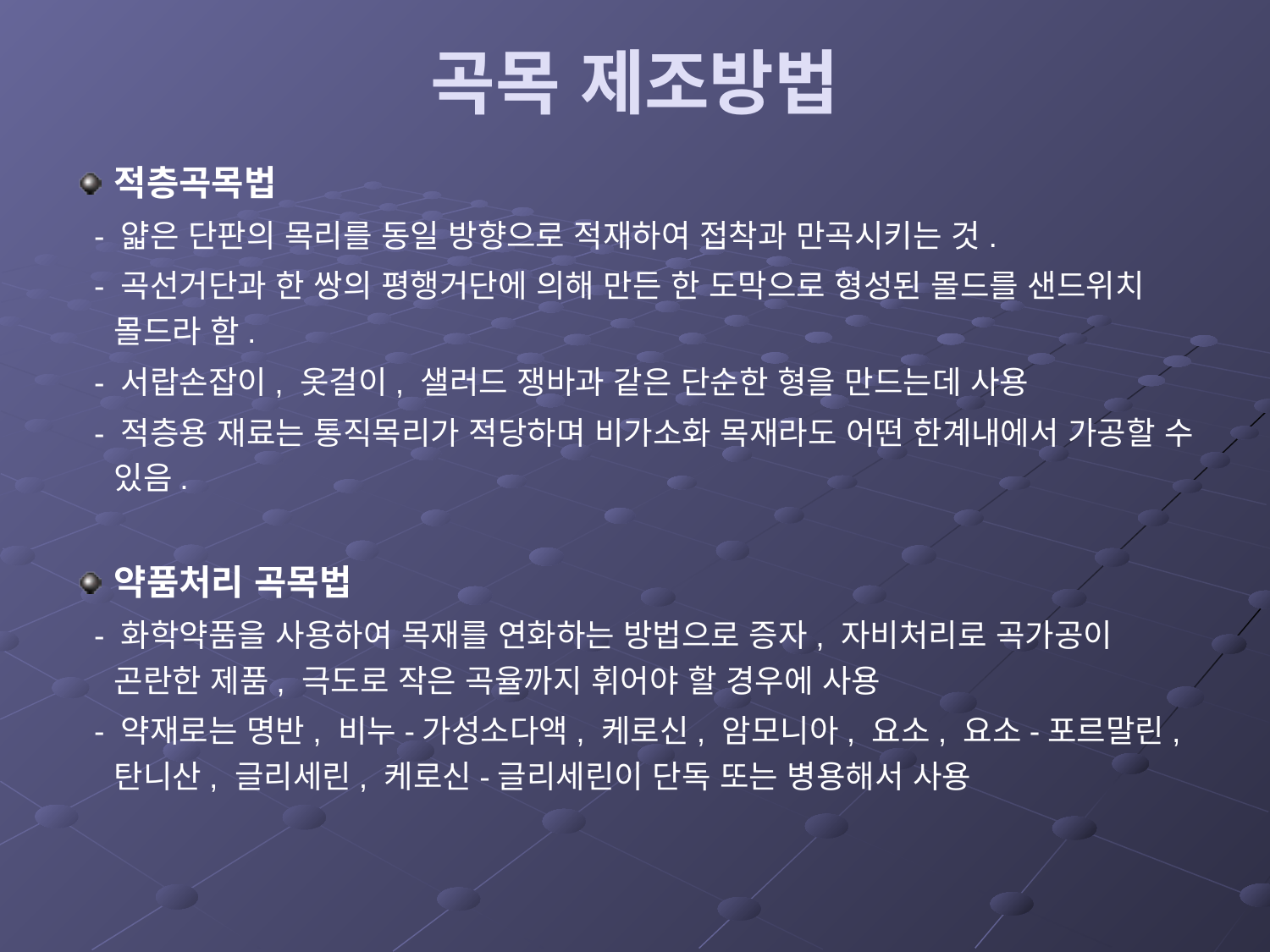

# 곡목 제조방법
적층곡목법
  - 얇은 단판의 목리를 동일 방향으로 적재하여 접착과 만곡시키는 것.
  - 곡선거단과 한 쌍의 평행거단에 의해 만든 한 도막으로 형성된 몰드를 샌드위치 몰드라 함.
  - 서랍손잡이, 옷걸이, 샐러드 쟁바과 같은 단순한 형을 만드는데 사용
  - 적층용 재료는 통직목리가 적당하며 비가소화 목재라도 어떤 한계내에서 가공할 수 있음.

약품처리 곡목법
  - 화학약품을 사용하여 목재를 연화하는 방법으로 증자, 자비처리로 곡가공이 곤란한 제품, 극도로 작은 곡율까지 휘어야 할 경우에 사용
  - 약재로는 명반, 비누-가성소다액, 케로신, 암모니아, 요소, 요소-포르말린, 탄니산, 글리세린, 케로신-글리세린이 단독 또는 병용해서 사용